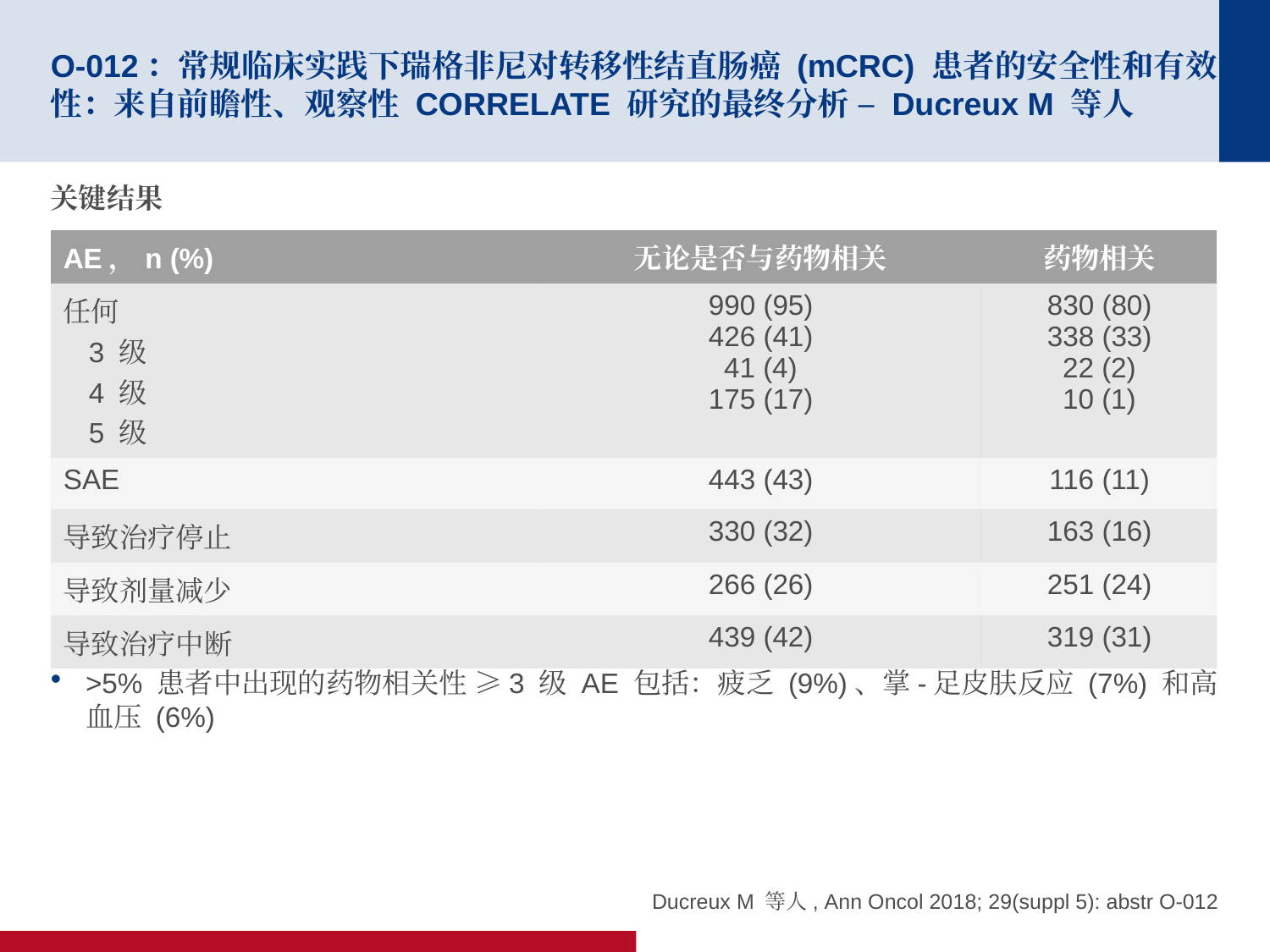

# O-012：常规临床实践下瑞格非尼对转移性结直肠癌 (mCRC) 患者的安全性和有效性：来自前瞻性、观察性 CORRELATE 研究的最终分析 – Ducreux M 等人
关键结果
>5% 患者中出现的药物相关性 ≥3 级 AE 包括：疲乏 (9%)、掌-足皮肤反应 (7%) 和高血压 (6%)
| AE，n (%) | 无论是否与药物相关 | 药物相关 |
| --- | --- | --- |
| 任何 3 级 4 级 5 级 | 990 (95) 426 (41) 41 (4) 175 (17) | 830 (80) 338 (33) 22 (2) 10 (1) |
| SAE | 443 (43) | 116 (11) |
| 导致治疗停止 | 330 (32) | 163 (16) |
| 导致剂量减少 | 266 (26) | 251 (24) |
| 导致治疗中断 | 439 (42) | 319 (31) |
Ducreux M 等人, Ann Oncol 2018; 29(suppl 5): abstr O-012